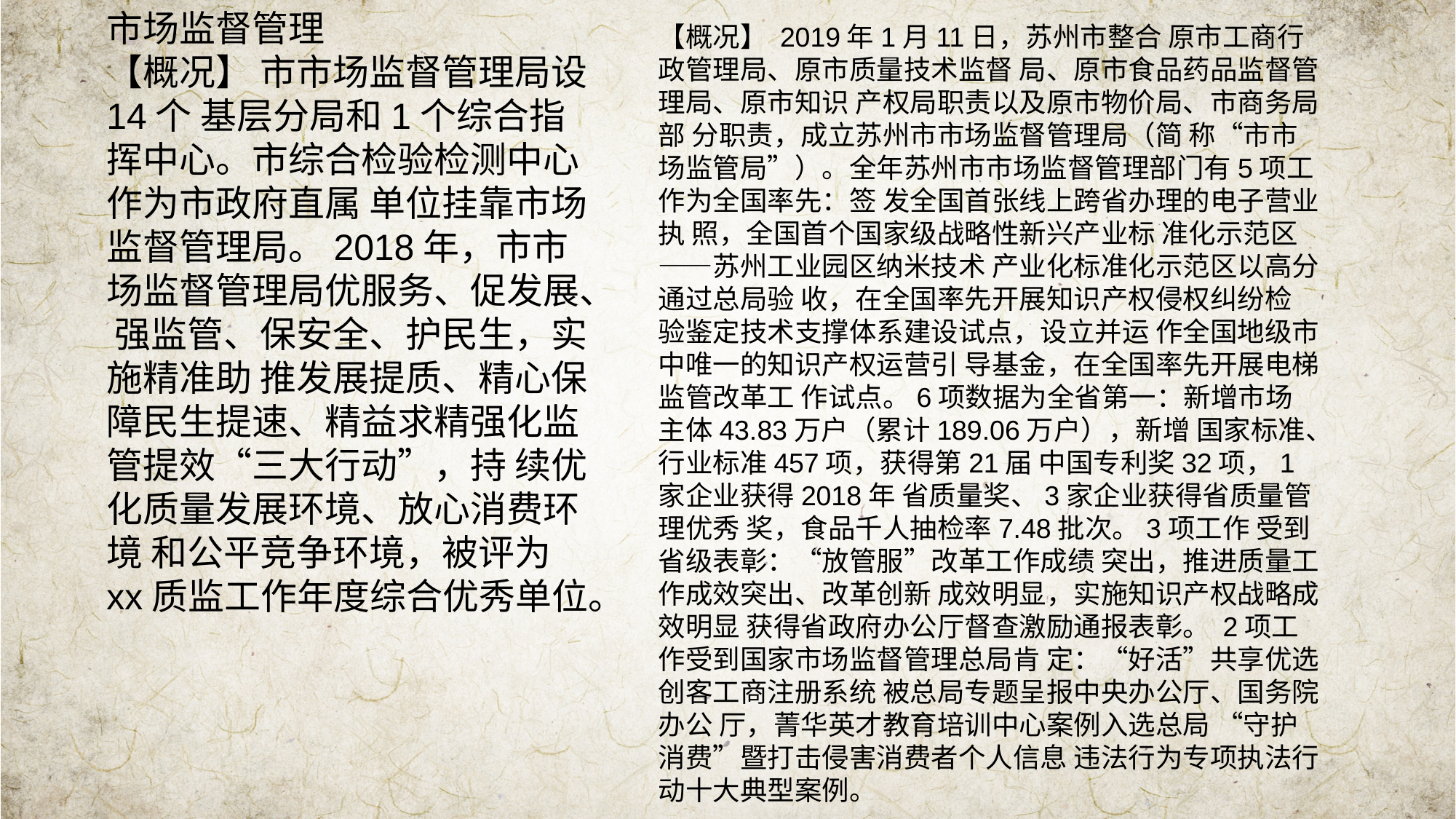

市场监督管理
【概况】 市市场监督管理局设14个 基层分局和1个综合指挥中心。市综合检验检测中心作为市政府直属 单位挂靠市场监督管理局。2018年，市市场监督管理局优服务、促发展、 强监管、保安全、护民生，实施精准助 推发展提质、精心保障民生提速、精益求精强化监管提效“三大行动”，持 续优化质量发展环境、放心消费环境 和公平竞争环境，被评为xx质监工作年度综合优秀单位。

【概况】 2019年1月11日，苏州市整合 原市工商行政管理局、原市质量技术监督 局、原市食品药品监督管理局、原市知识 产权局职责以及原市物价局、市商务局部 分职责，成立苏州市市场监督管理局（简 称“市市场监管局”）。全年苏州市市场监督管理部门有5项工作为全国率先：签 发全国首张线上跨省办理的电子营业执 照，全国首个国家级战略性新兴产业标 准化示范区——苏州工业园区纳米技术 产业化标准化示范区以高分通过总局验 收，在全国率先开展知识产权侵权纠纷检 验鉴定技术支撑体系建设试点，设立并运 作全国地级市中唯一的知识产权运营引 导基金，在全国率先开展电梯监管改革工 作试点。6项数据为全省第一：新增市场 主体43.83万户（累计189.06万户），新增 国家标准、行业标准457项，获得第21届 中国专利奖32项，1家企业获得2018年 省质量奖、3家企业获得省质量管理优秀 奖，食品千人抽检率7.48批次。3项工作 受到省级表彰：“放管服”改革工作成绩 突出，推进质量工作成效突出、改革创新 成效明显，实施知识产权战略成效明显 获得省政府办公厅督查激励通报表彰。 2项工作受到国家市场监督管理总局肯 定：“好活”共享优选创客工商注册系统 被总局专题呈报中央办公厅、国务院办公 厅，菁华英才教育培训中心案例入选总局 “守护消费”暨打击侵害消费者个人信息 违法行为专项执法行动十大典型案例。